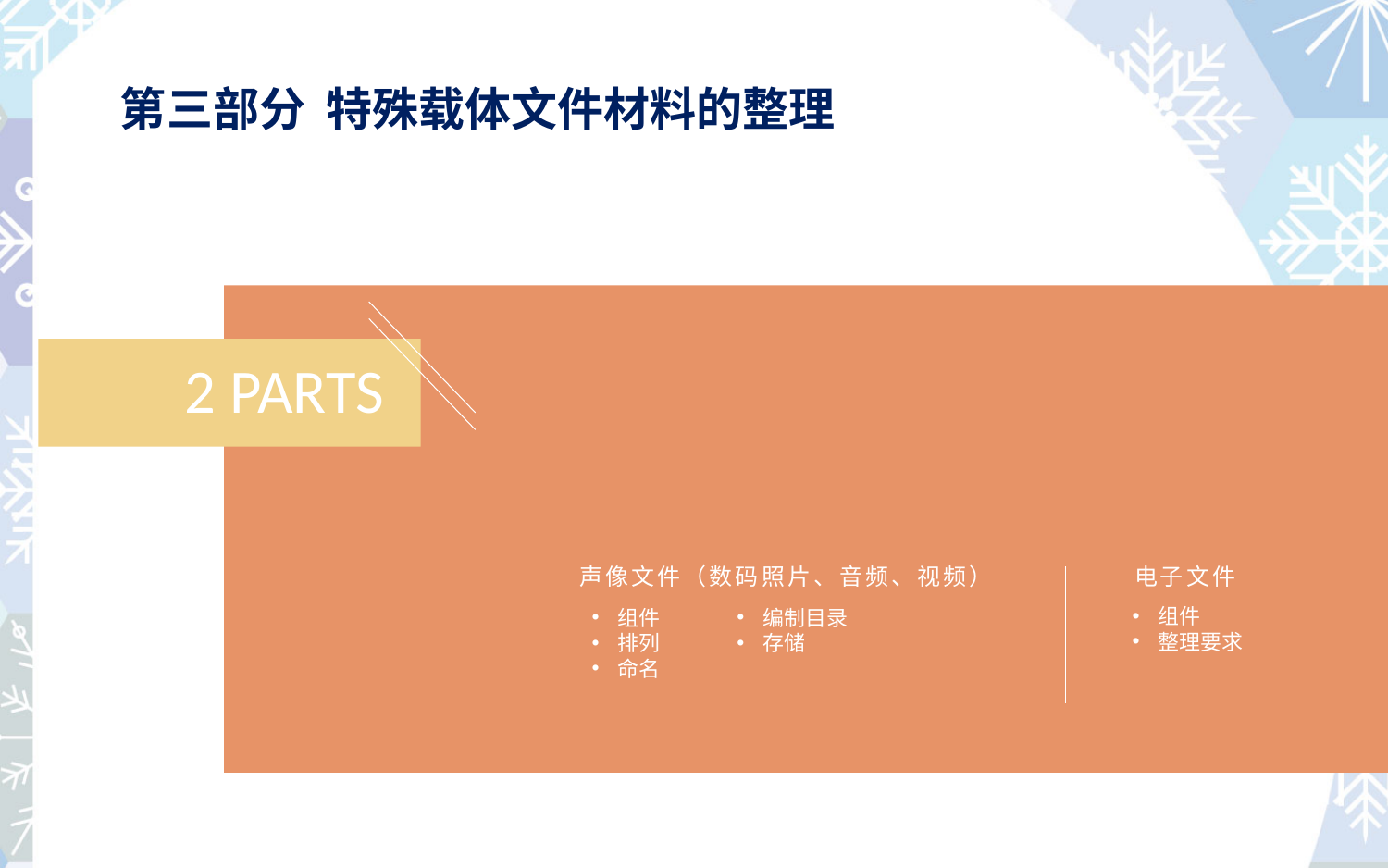

第三部分  特殊载体文件材料的整理

2 Parts

电子文件
组件
整理要求

声像文件（数码照片、音频、视频）
组件
排列
命名
编制目录
存储